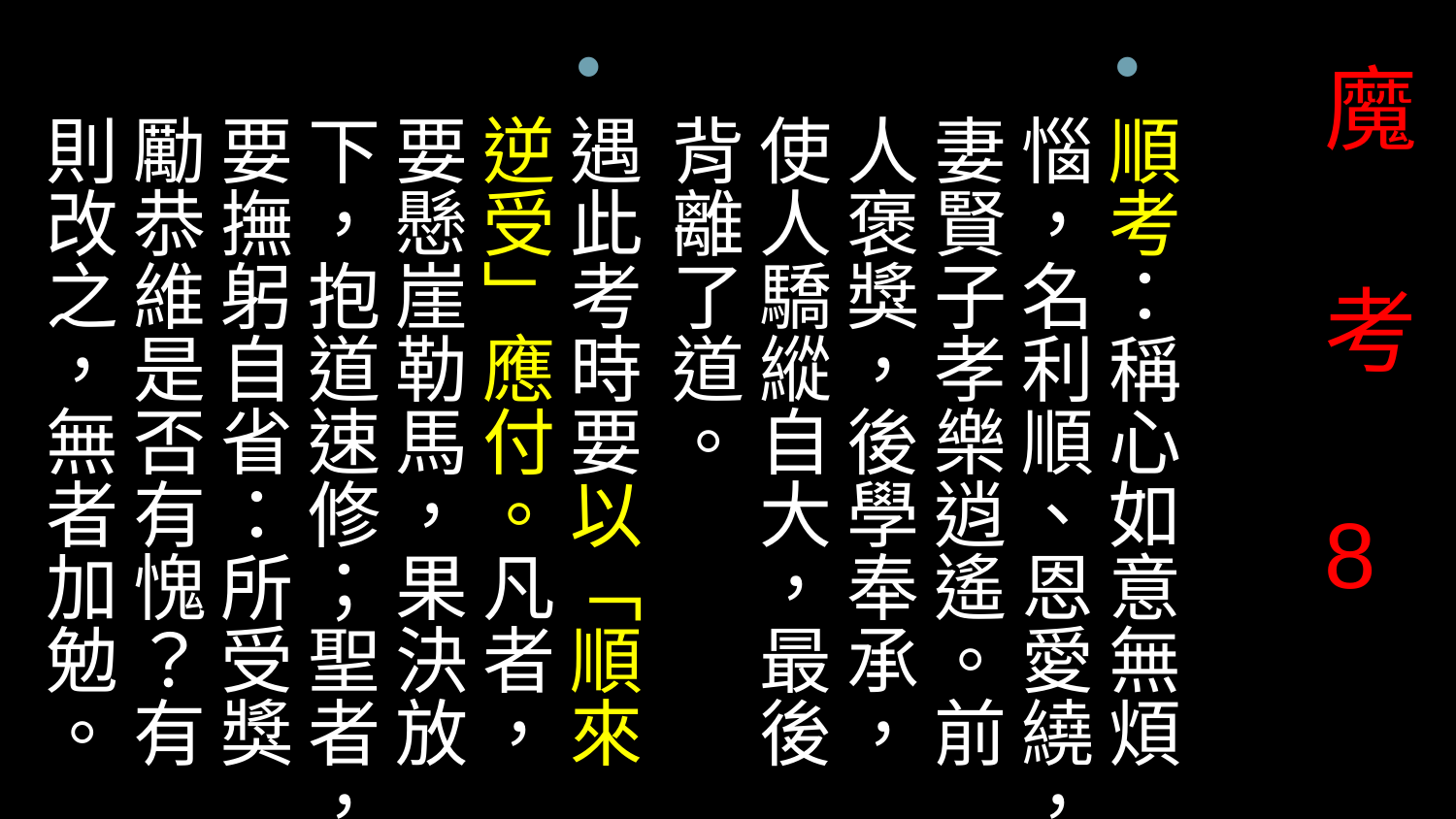

順考：稱心如意無煩惱，名利順、恩愛繞，妻賢子孝樂逍遙。前人褒獎，後學奉承，使人驕縱自大，最後背離了道。
遇此考時要以「順來逆受」應付。凡者，要懸崖勒馬，果決放下，抱道速修；聖者，要撫躬自省：所受獎勵恭維是否有愧？有則改之，無者加勉。
# 魔 考 8